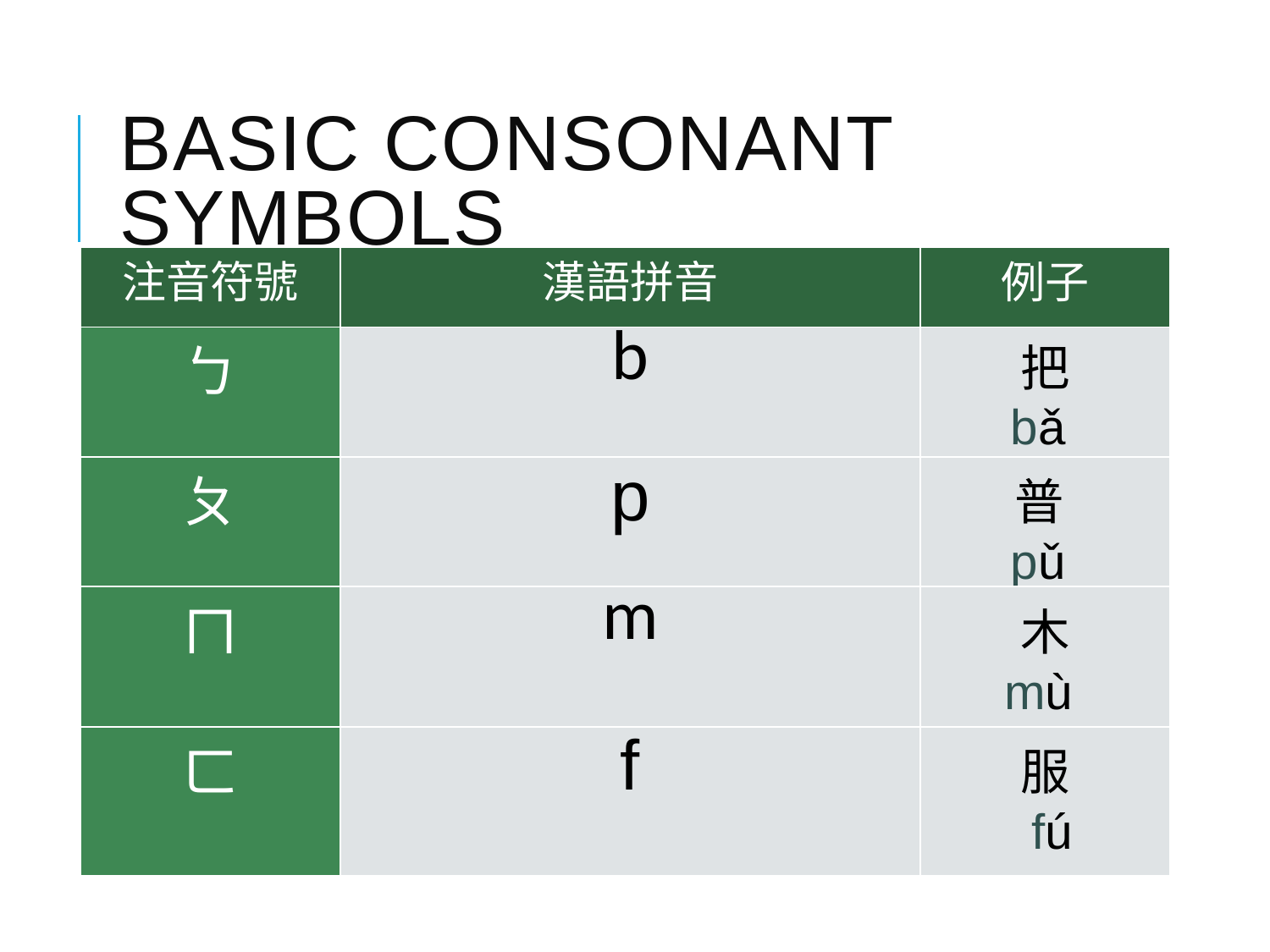

# Basic consonant symbols
| 注音符號 | 漢語拼音 | 例子 |
| --- | --- | --- |
| ㄅ | b | 把 bǎ |
| ㄆ | p | 普 pǔ |
| ㄇ | m | 木 mù |
| --- | --- | --- |
| ㄈ | f | 服 fú |